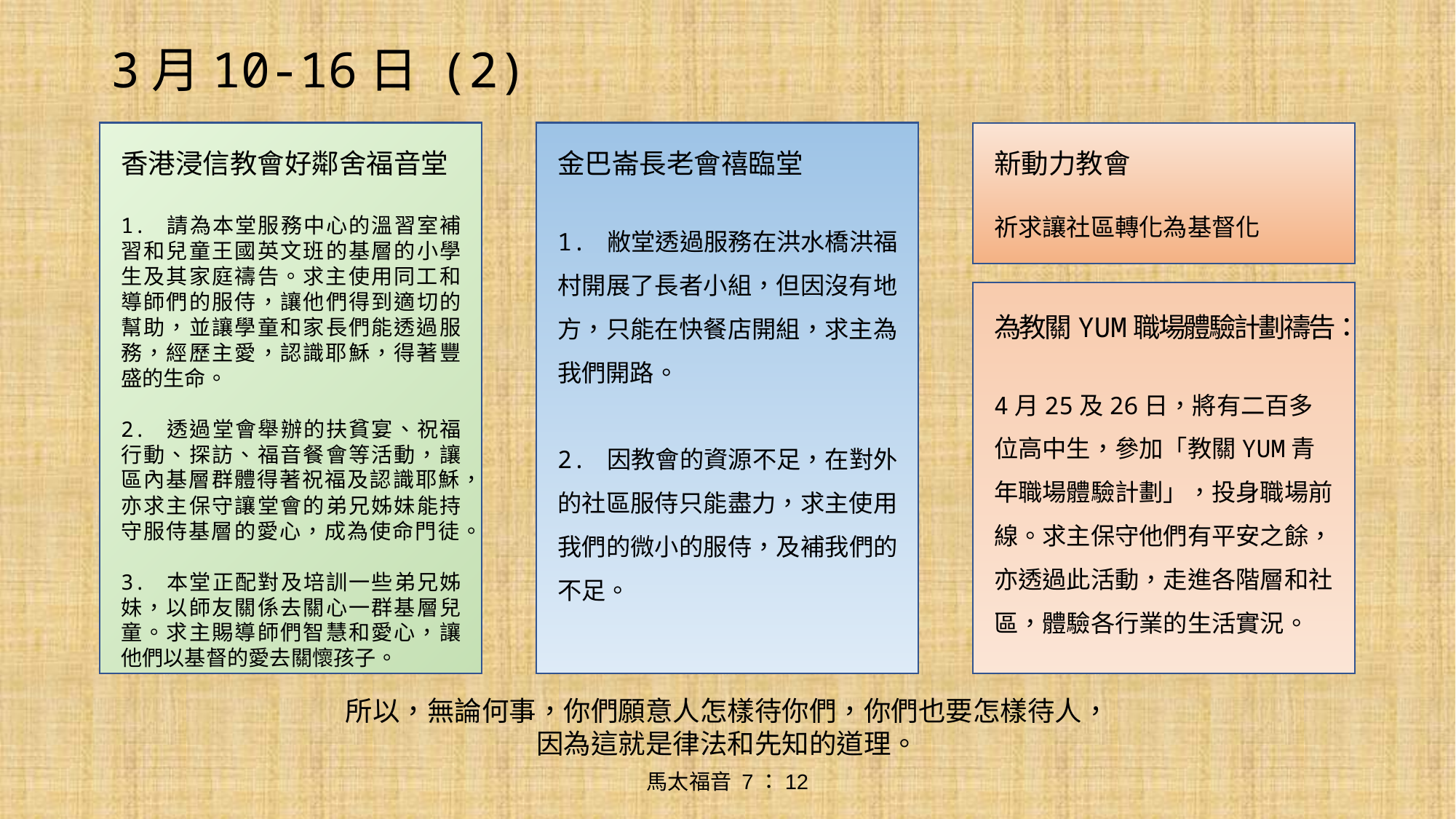

# 3月10-16日 (2)

香港浸信教會好鄰舍福音堂

1. 請為本堂服務中心的溫習室補習和兒童王國英文班的基層的小學生及其家庭禱告。求主使用同工和導師們的服侍，讓他們得到適切的幫助，並讓學童和家長們能透過服務，經歷主愛，認識耶穌，得著豐盛的生命。

2. 透過堂會舉辦的扶貧宴、祝福行動、探訪、福音餐會等活動，讓區內基層群體得著祝福及認識耶穌，亦求主保守讓堂會的弟兄姊妹能持守服侍基層的愛心，成為使命門徒。

3. 本堂正配對及培訓一些弟兄姊妹，以師友關係去關心一群基層兒童。求主賜導師們智慧和愛心，讓他們以基督的愛去關懷孩子。
金巴崙長老會禧臨堂

1. 敝堂透過服務在洪水橋洪福村開展了長者小組，但因沒有地方，只能在快餐店開組，求主為我們開路。

2. 因教會的資源不足，在對外的社區服侍只能盡力，求主使用我們的微小的服侍，及補我們的不足。
新動力教會

祈求讓社區轉化為基督化

為教關YUM職場體驗計劃禱告：

4月25及26日，將有二百多位高中生，參加「教關YUM青年職場體驗計劃」，投身職場前線。求主保守他們有平安之餘，亦透過此活動，走進各階層和社區，體驗各行業的生活實況。
所以，無論何事，你們願意人怎樣待你們，你們也要怎樣待人，
因為這就是律法和先知的道理。
馬太福音 7：12